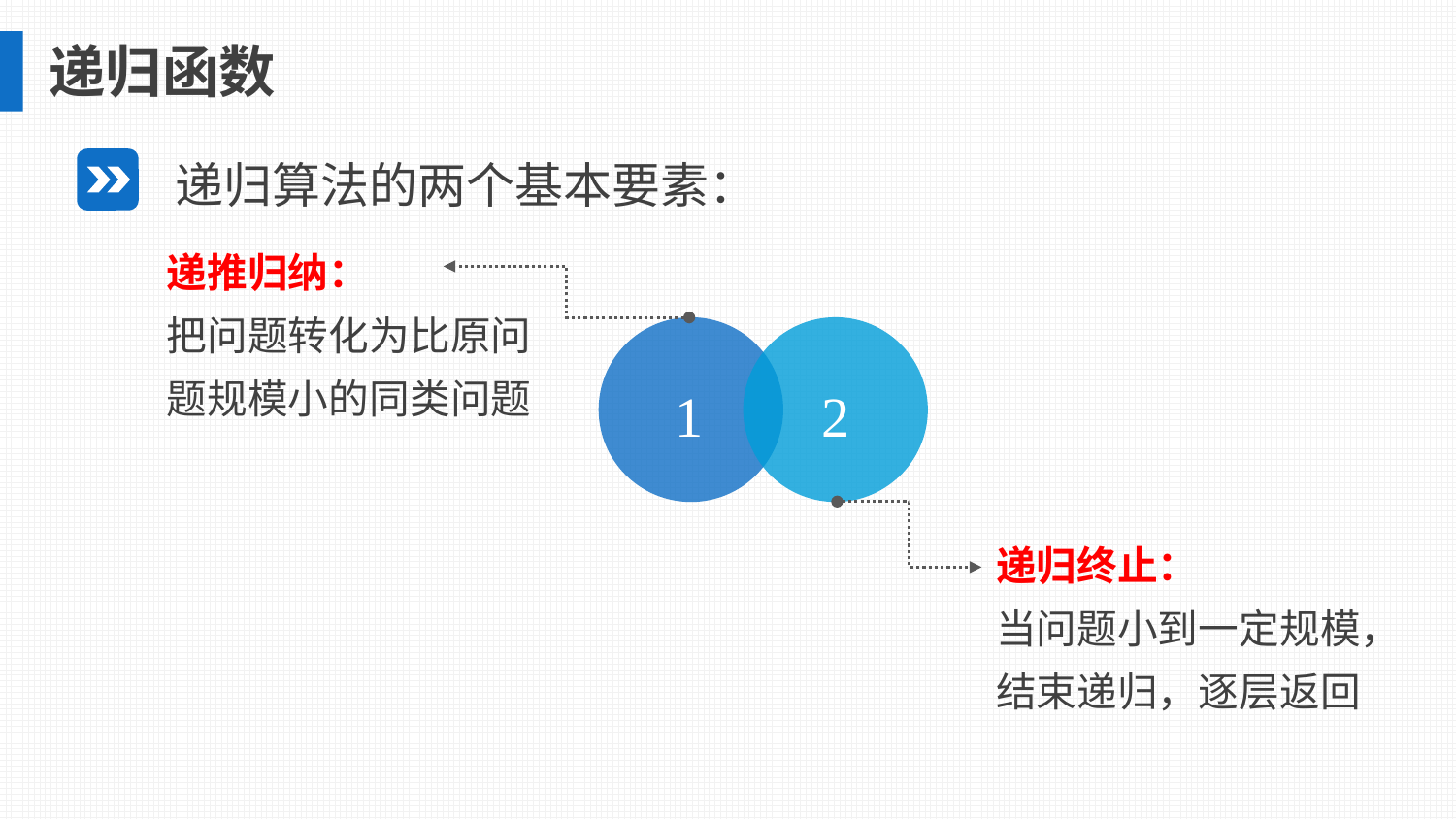

递归函数
递归算法的两个基本要素：

递推归纳：
把问题转化为比原问题规模小的同类问题

1
2
递归终止：
当问题小到一定规模，结束递归，逐层返回